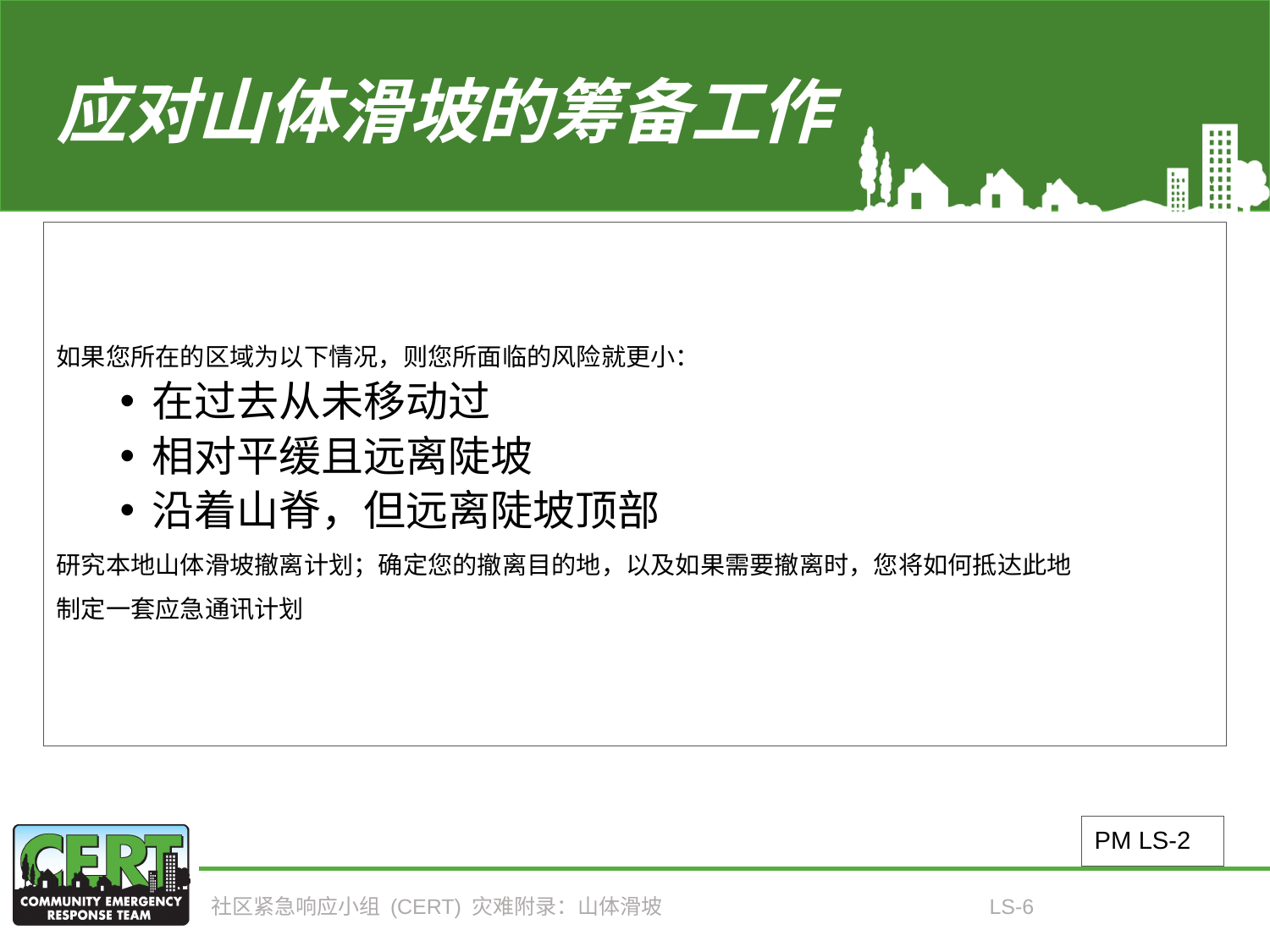

# 应对山体滑坡的筹备工作
如果您所在的区域为以下情况，则您所面临的风险就更小：
在过去从未移动过
相对平缓且远离陡坡
沿着山脊，但远离陡坡顶部
研究本地山体滑坡撤离计划；确定您的撤离目的地，以及如果需要撤离时，您将如何抵达此地
制定一套应急通讯计划
PM LS-2
社区紧急响应小组 (CERT) 灾难附录：山体滑坡
LS-6